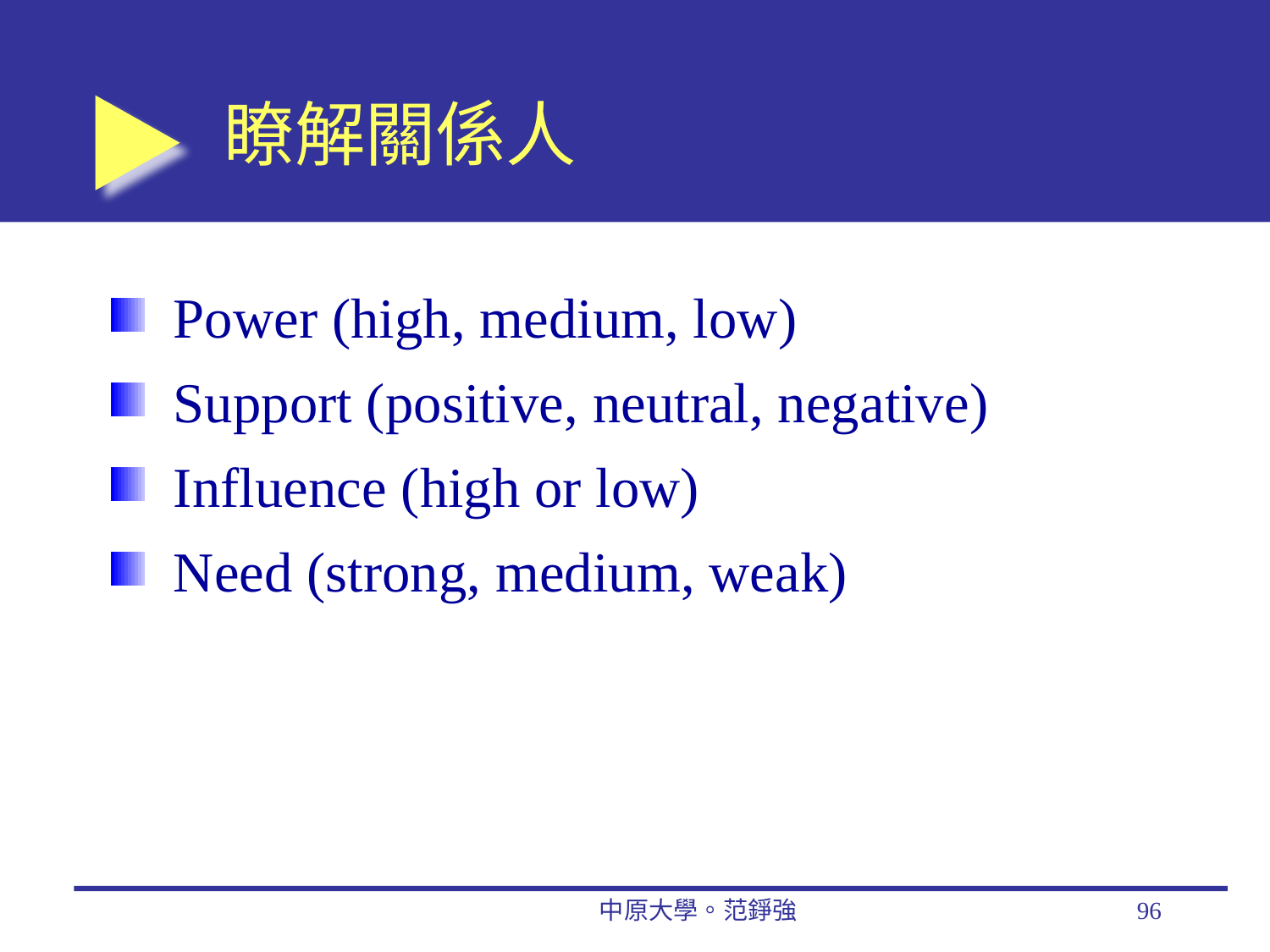

# 瞭解關係人
Power (high, medium, low)
Support (positive, neutral, negative)
Influence (high or low)
Need (strong, medium, weak)
中原大學。范錚強
96